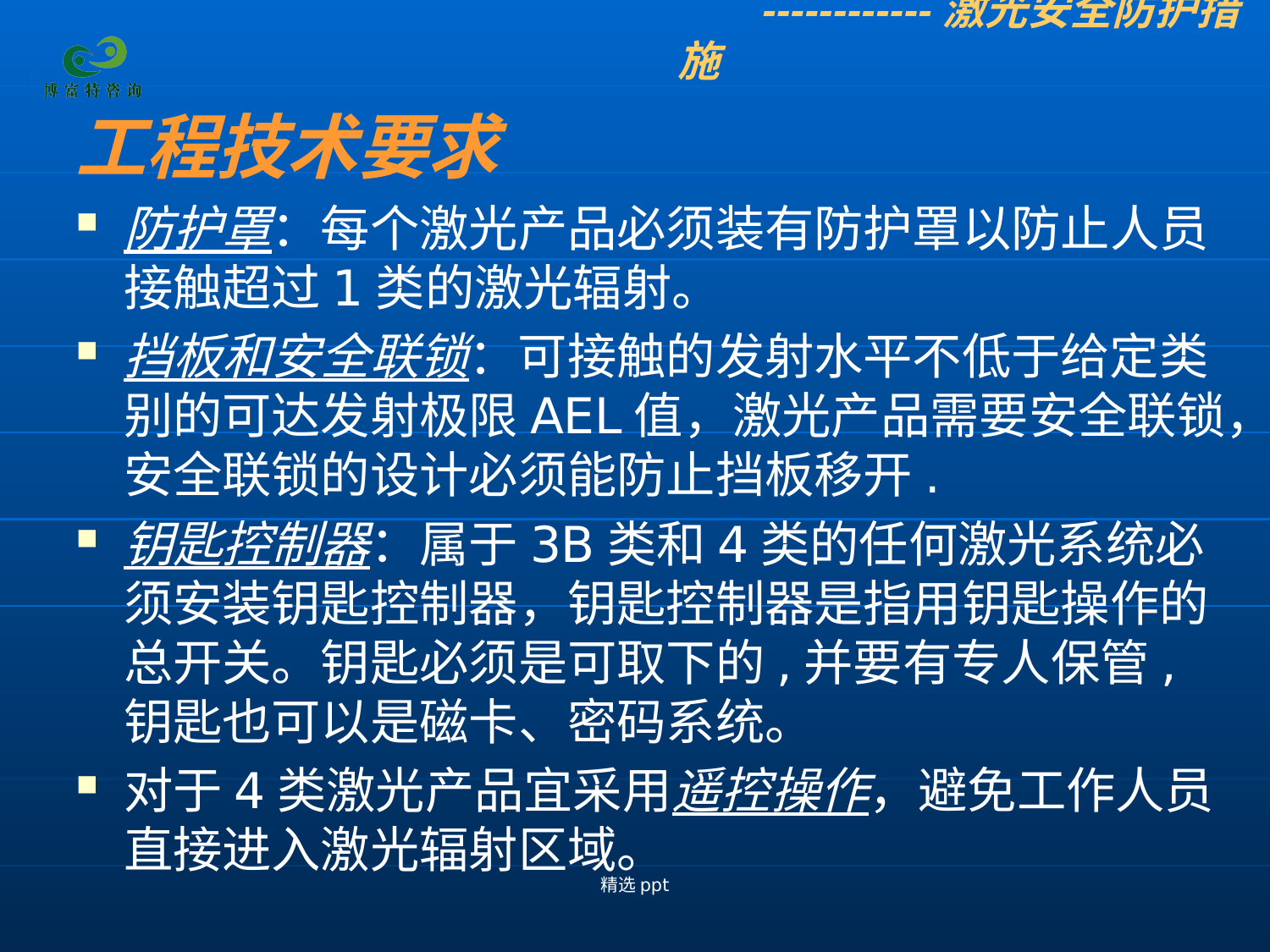

------------激光安全防护措施
工程技术要求
防护罩：每个激光产品必须装有防护罩以防止人员接触超过1类的激光辐射。
挡板和安全联锁：可接触的发射水平不低于给定类别的可达发射极限AEL值，激光产品需要安全联锁，安全联锁的设计必须能防止挡板移开.
钥匙控制器：属于3B类和4类的任何激光系统必须安装钥匙控制器，钥匙控制器是指用钥匙操作的总开关。钥匙必须是可取下的,并要有专人保管,钥匙也可以是磁卡、密码系统。
对于4类激光产品宜采用遥控操作，避免工作人员直接进入激光辐射区域。
25
精选ppt